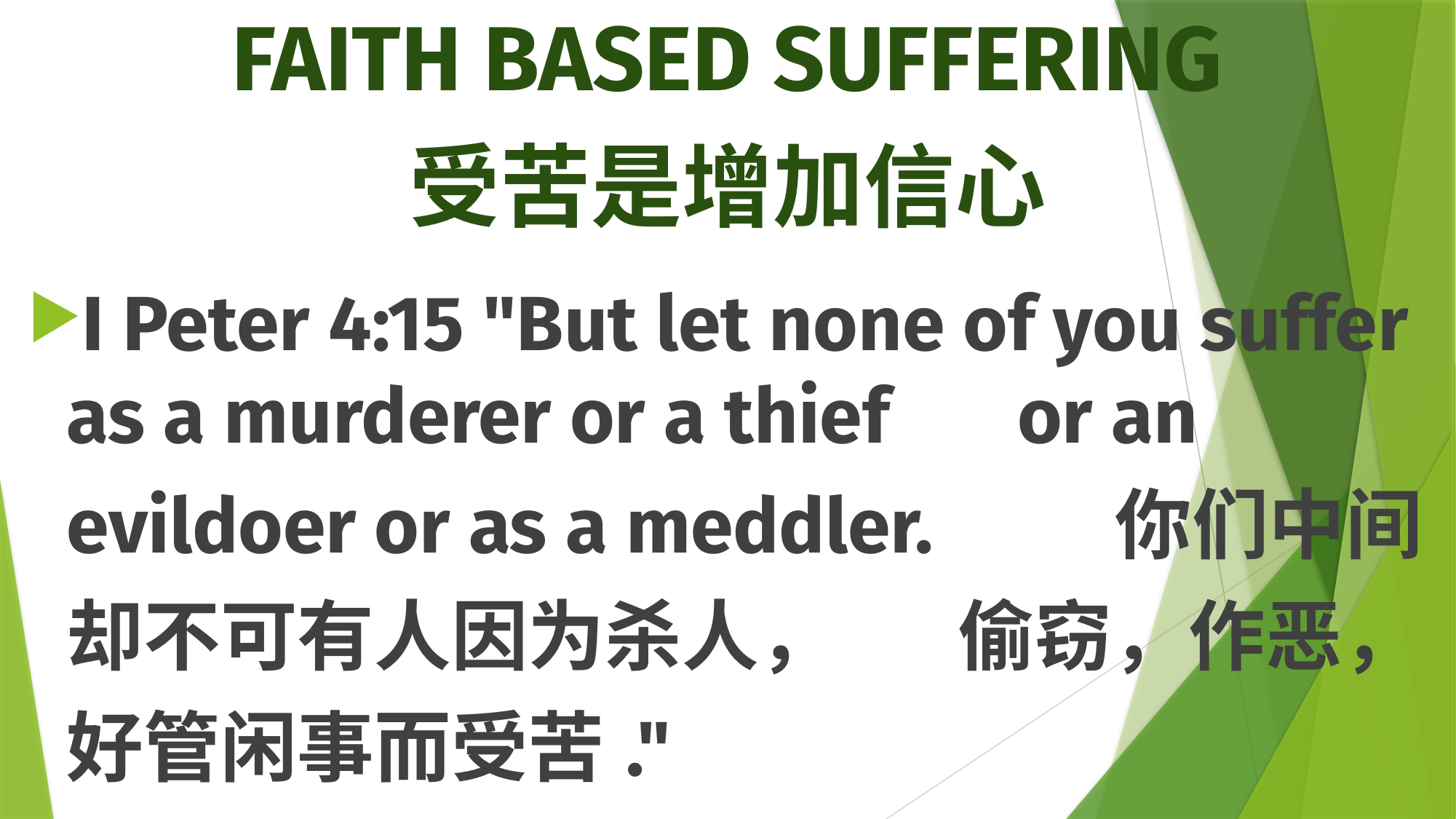

# FAITH BASED SUFFERING 受苦是增加信心
I Peter 4:15 "But let none of you suffer as a murderer or a thief       or an evildoer or as a meddler.         你们中间却不可有人因为杀人，       偷窃，作恶，好管闲事而受苦."